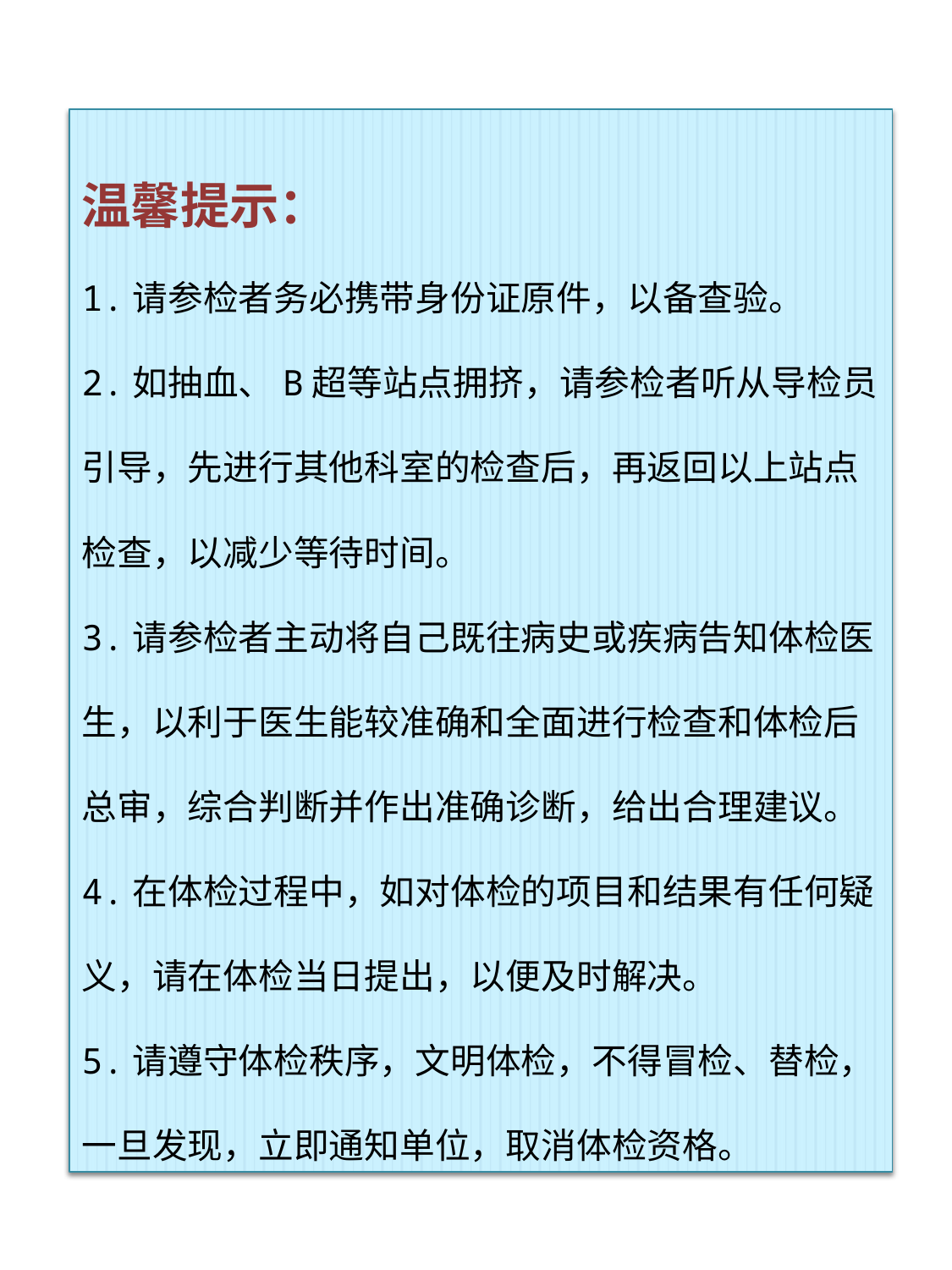

温馨提示：
1.请参检者务必携带身份证原件，以备查验。
2.如抽血、B超等站点拥挤，请参检者听从导检员引导，先进行其他科室的检查后，再返回以上站点检查，以减少等待时间。
3.请参检者主动将自己既往病史或疾病告知体检医生，以利于医生能较准确和全面进行检查和体检后总审，综合判断并作出准确诊断，给出合理建议。
4.在体检过程中，如对体检的项目和结果有任何疑义，请在体检当日提出，以便及时解决。
5.请遵守体检秩序，文明体检，不得冒检、替检，一旦发现，立即通知单位，取消体检资格。